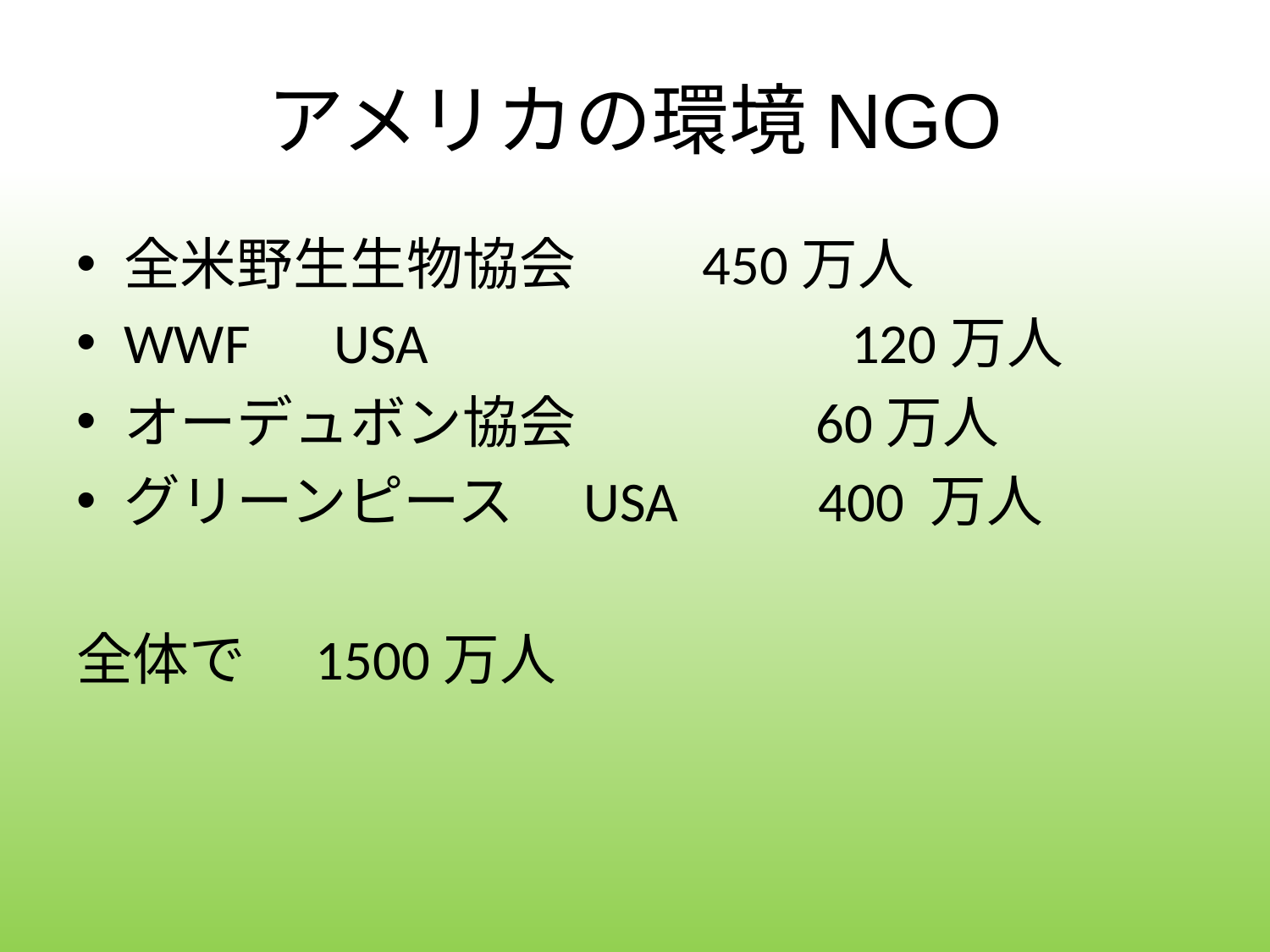

# アメリカの環境NGO
全米野生生物協会　　450万人
WWF　USA　　　　　　　120万人
オーデュボン協会　　　　60万人
グリーンピース　USA　　400 万人

全体で　1500万人